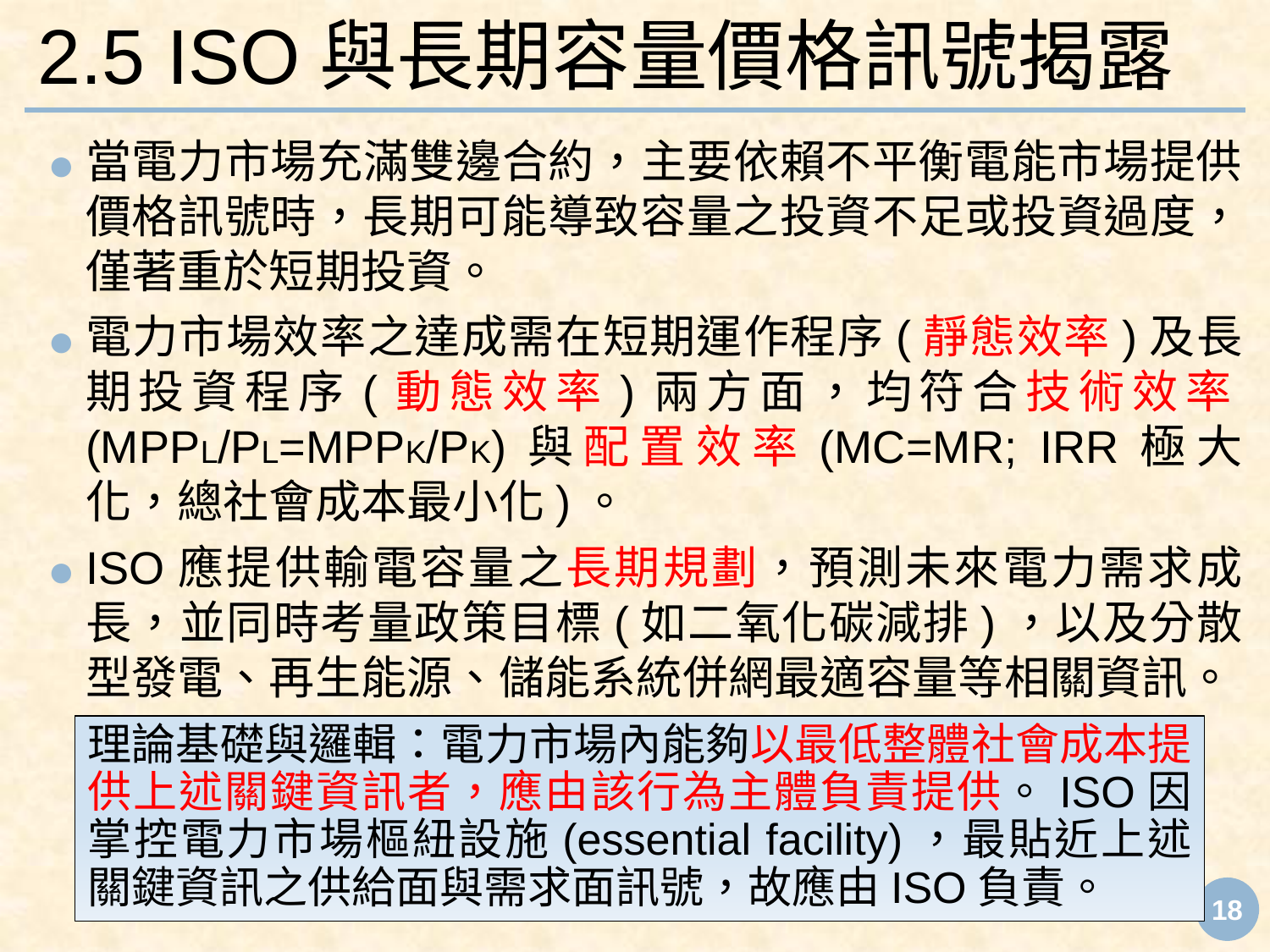

# 2.5 ISO與長期容量價格訊號揭露
當電力市場充滿雙邊合約，主要依賴不平衡電能市場提供價格訊號時，長期可能導致容量之投資不足或投資過度，僅著重於短期投資。
電力市場效率之達成需在短期運作程序(靜態效率)及長期投資程序(動態效率)兩方面，均符合技術效率(MPPL/PL=MPPK/PK)與配置效率(MC=MR; IRR極大化，總社會成本最小化)。
ISO應提供輸電容量之長期規劃，預測未來電力需求成長，並同時考量政策目標(如二氧化碳減排)，以及分散型發電、再生能源、儲能系統併網最適容量等相關資訊。

理論基礎與邏輯：電力市場內能夠以最低整體社會成本提供上述關鍵資訊者，應由該行為主體負責提供。ISO因掌控電力市場樞紐設施(essential facility)，最貼近上述關鍵資訊之供給面與需求面訊號，故應由ISO負責。
18